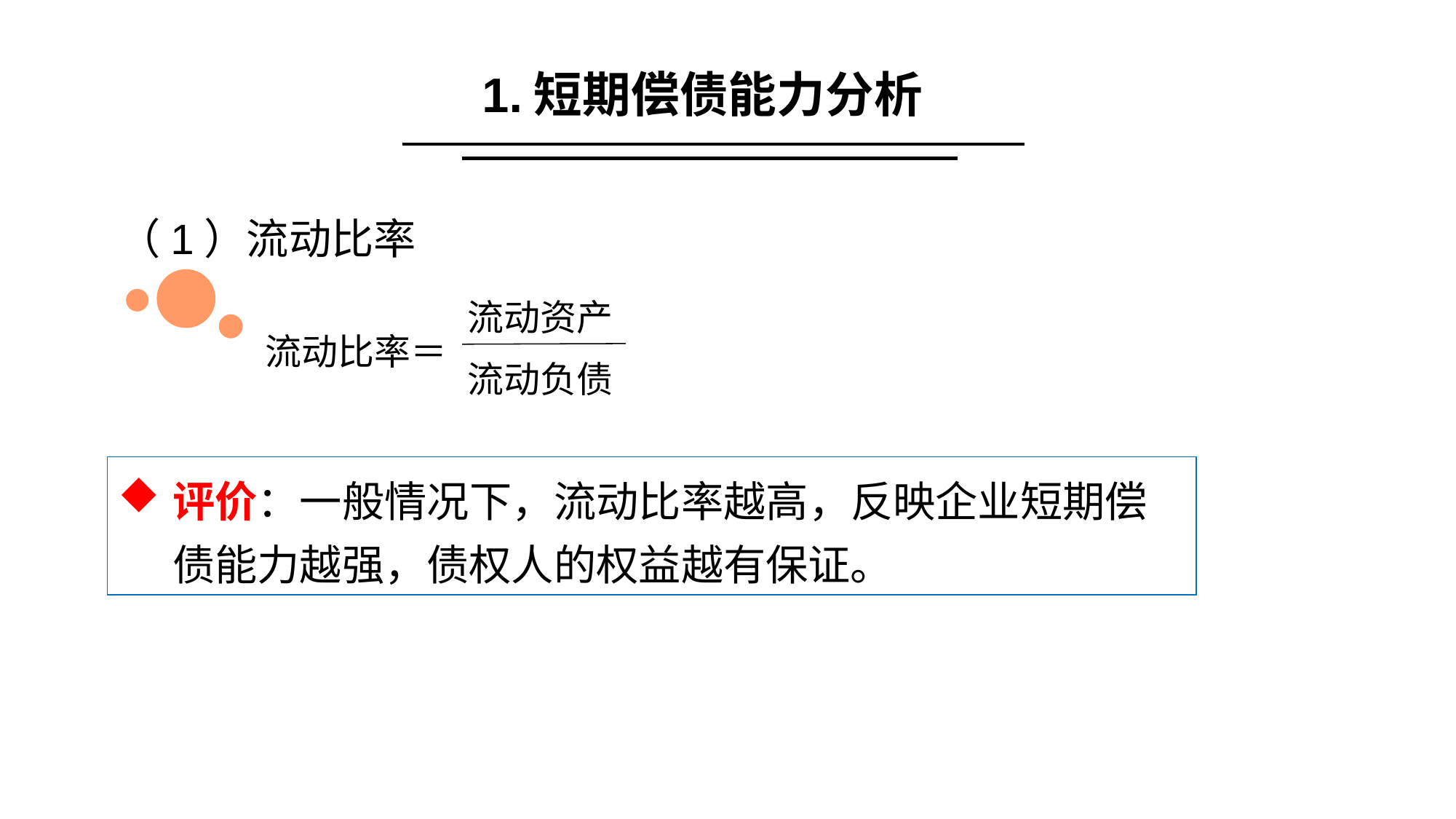

1.短期偿债能力分析
（1）流动比率

流动资产
流动比率＝

流动负债

评价：一般情况下，流动比率越高，反映企业短期偿债能力越强，债权人的权益越有保证。